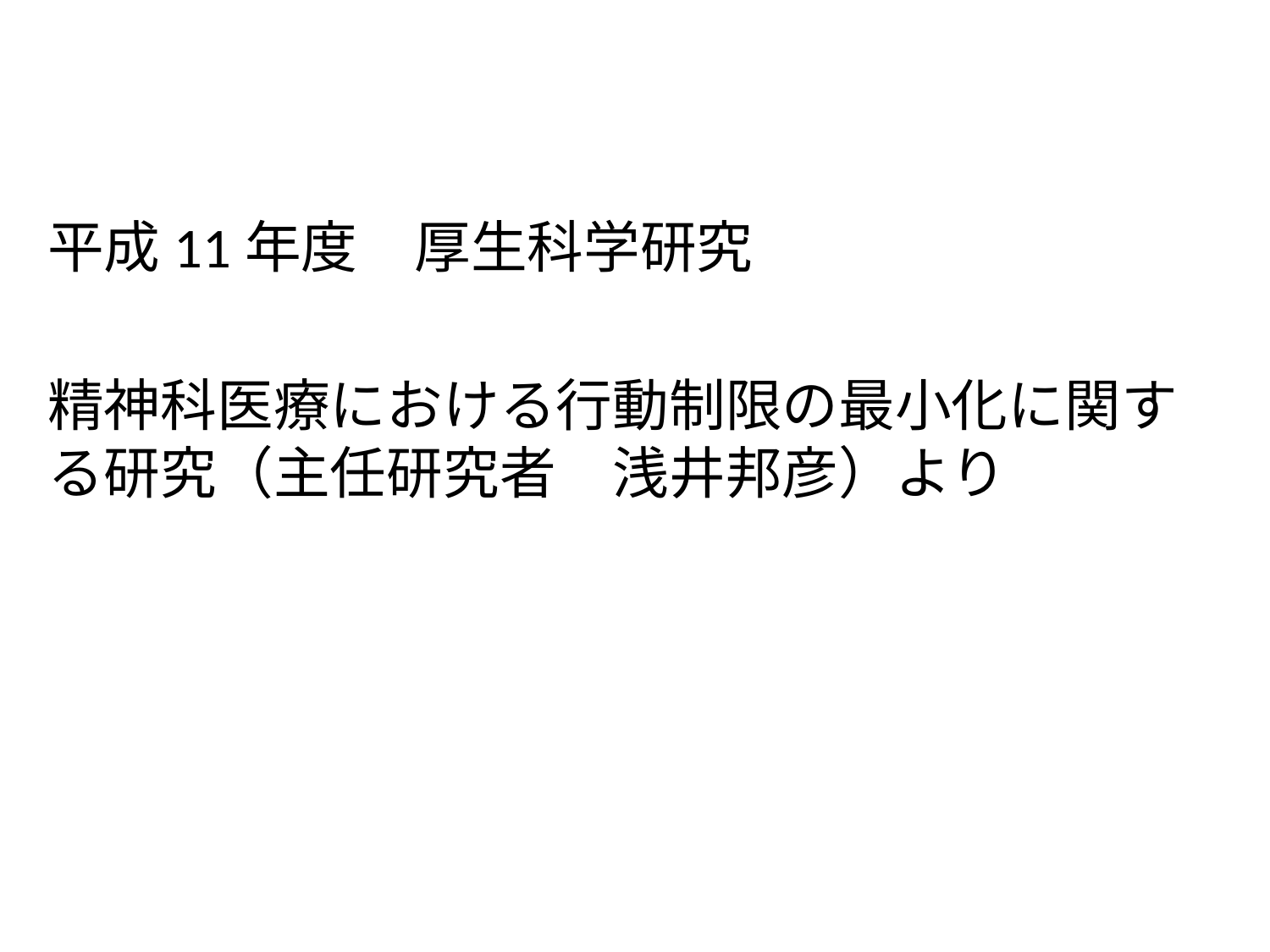

平成11年度　厚生科学研究

精神科医療における行動制限の最小化に関する研究（主任研究者　浅井邦彦）より